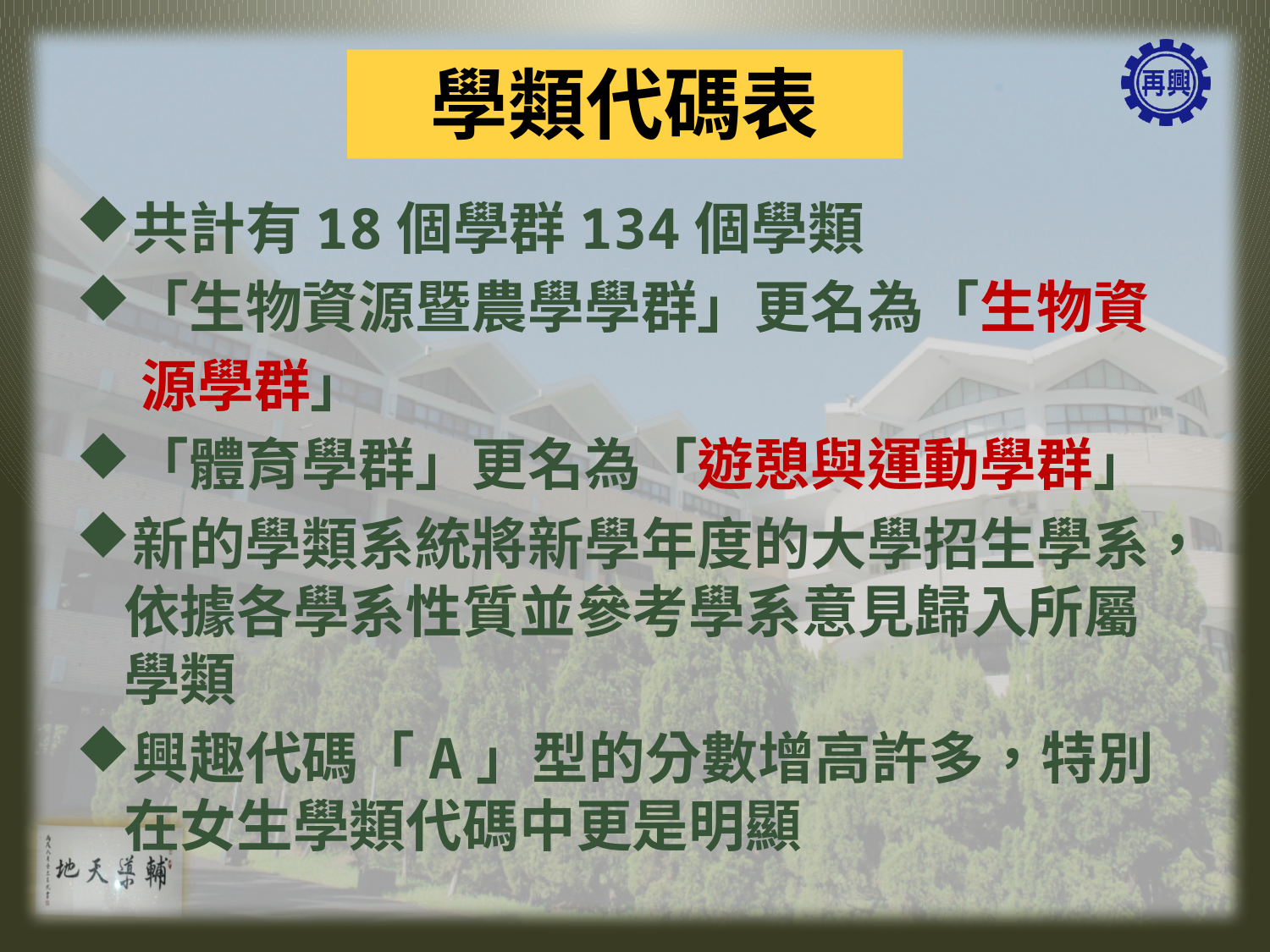

學類代碼表
共計有18個學群134個學類
「生物資源暨農學學群」更名為「生物資
    源學群」
「體育學群」更名為「遊憩與運動學群」
新的學類系統將新學年度的大學招生學系，依據各學系性質並參考學系意見歸入所屬學類
興趣代碼「A」型的分數增高許多，特別在女生學類代碼中更是明顯